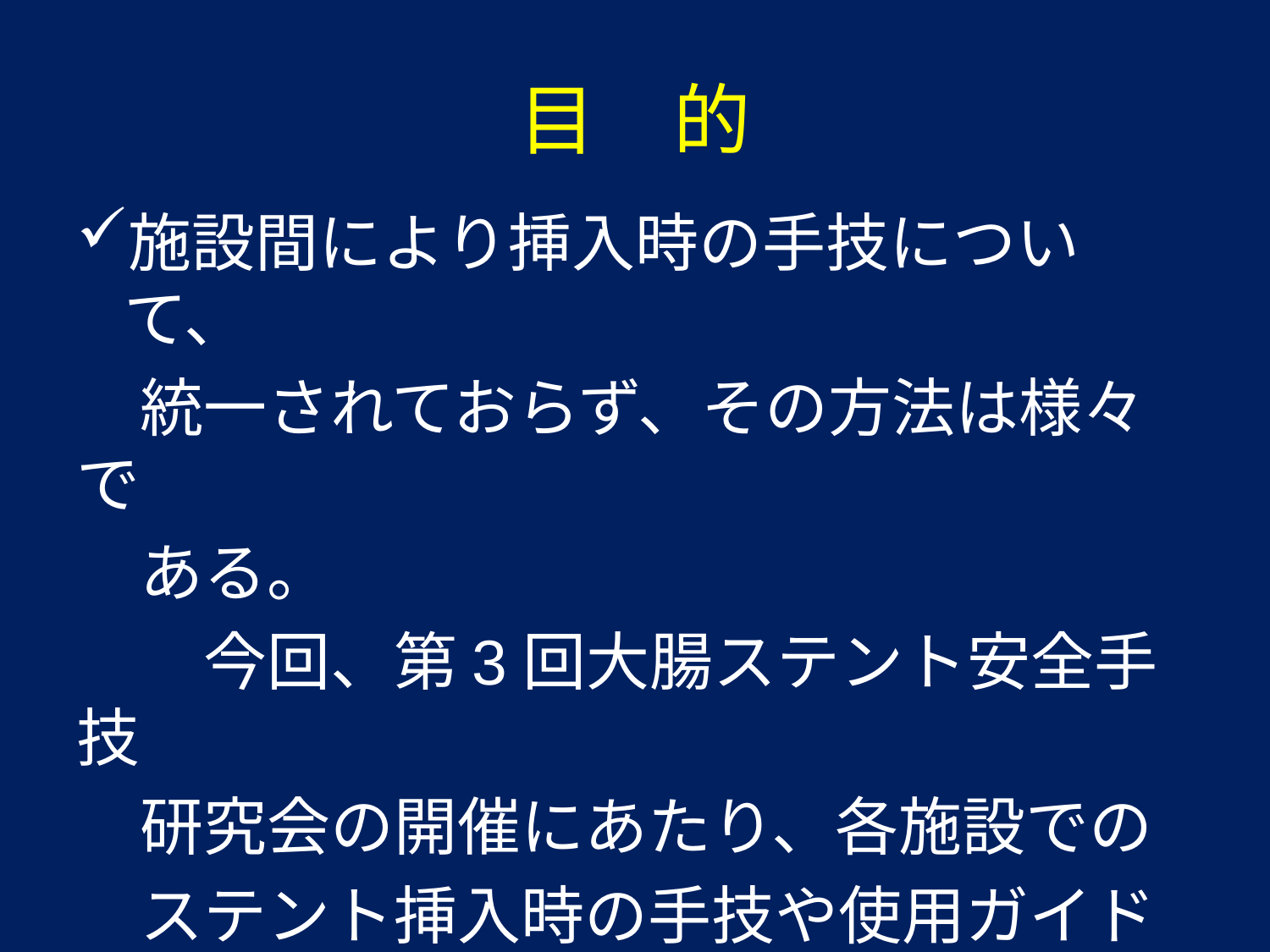

# 目　的
施設間により挿入時の手技について、
　統一されておらず、その方法は様々で
　ある。
　　今回、第3回大腸ステント安全手技
　研究会の開催にあたり、各施設での
　ステント挿入時の手技や使用ガイド
　ワイヤー等についてのアンケート調査を
　行った。